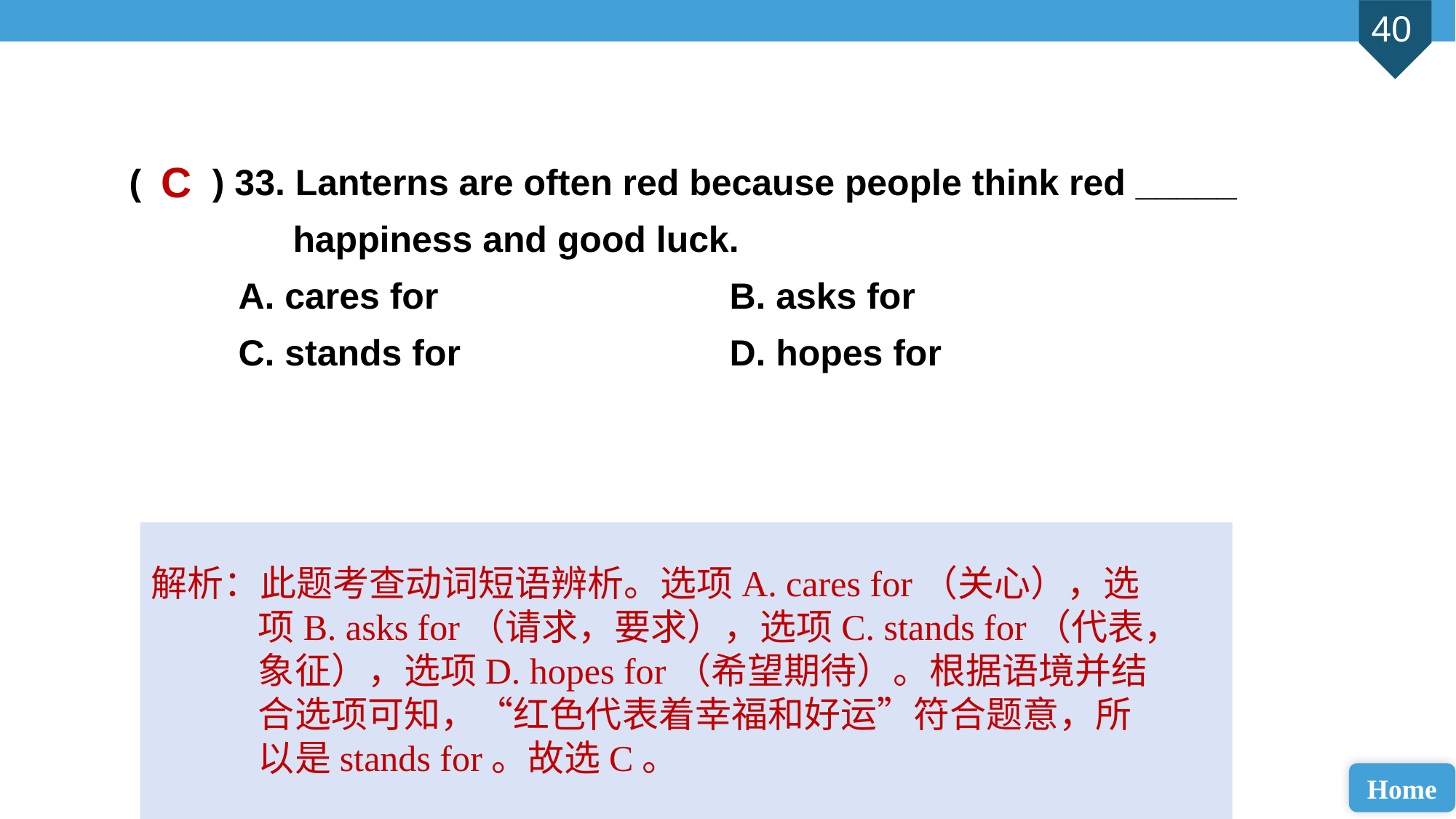

(       ) 33. Lanterns are often red because people think red _____
happiness and good luck.
A. cares for 			B. asks for
C. stands for 			D. hopes for
C

解析：此题考查动词短语辨析。选项A. cares for（关心），选项B. asks for（请求，要求），选项C. stands for（代表，象征），选项D. hopes for（希望期待）。根据语境并结合选项可知，“红色代表着幸福和好运”符合题意，所以是stands for。故选C。